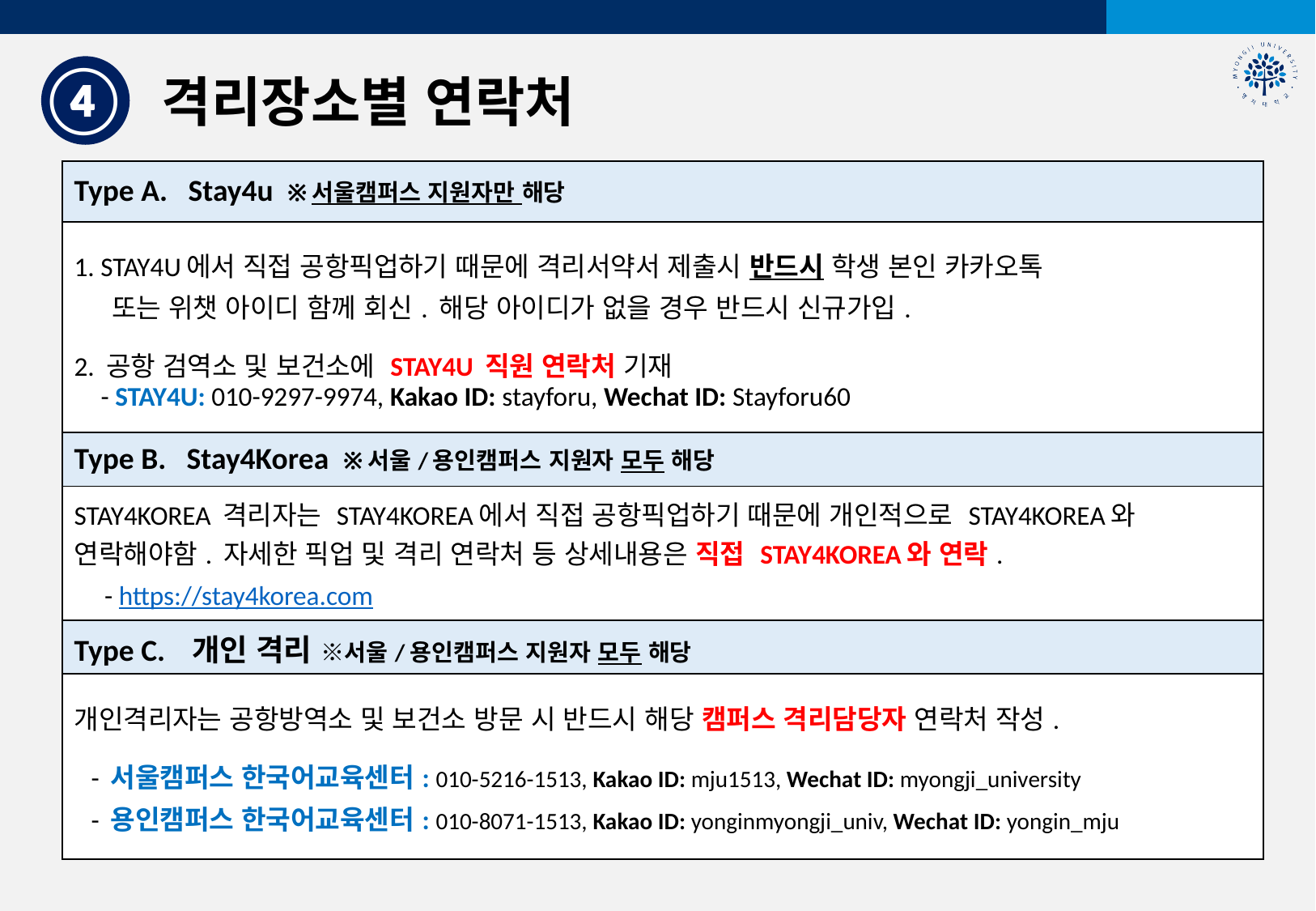

④
④

격리장소별 연락처
| Type A. Stay4u ※서울캠퍼스 지원자만 해당 |
| --- |
| 1. STAY4U에서 직접 공항픽업하기 때문에 격리서약서 제출시 반드시 학생 본인 카카오톡 또는 위챗 아이디 함께 회신. 해당 아이디가 없을 경우 반드시 신규가입. 2. 공항 검역소 및 보건소에 STAY4U 직원 연락처 기재 - STAY4U: 010-9297-9974, Kakao ID: stayforu, Wechat ID: Stayforu60 |
| Type B. Stay4Korea ※서울/용인캠퍼스 지원자 모두 해당 |
| STAY4KOREA 격리자는 STAY4KOREA에서 직접 공항픽업하기 때문에 개인적으로 STAY4KOREA와 연락해야함. 자세한 픽업 및 격리 연락처 등 상세내용은 직접 STAY4KOREA와 연락. - https://stay4korea.com |
| Type C. 개인 격리 ※서울/용인캠퍼스 지원자 모두 해당 |
| 개인격리자는 공항방역소 및 보건소 방문 시 반드시 해당 캠퍼스 격리담당자 연락처 작성. - 서울캠퍼스 한국어교육센터: 010-5216-1513, Kakao ID: mju1513, Wechat ID: myongji\_university - 용인캠퍼스 한국어교육센터: 010-8071-1513, Kakao ID: yonginmyongji\_univ, Wechat ID: yongin\_mju |